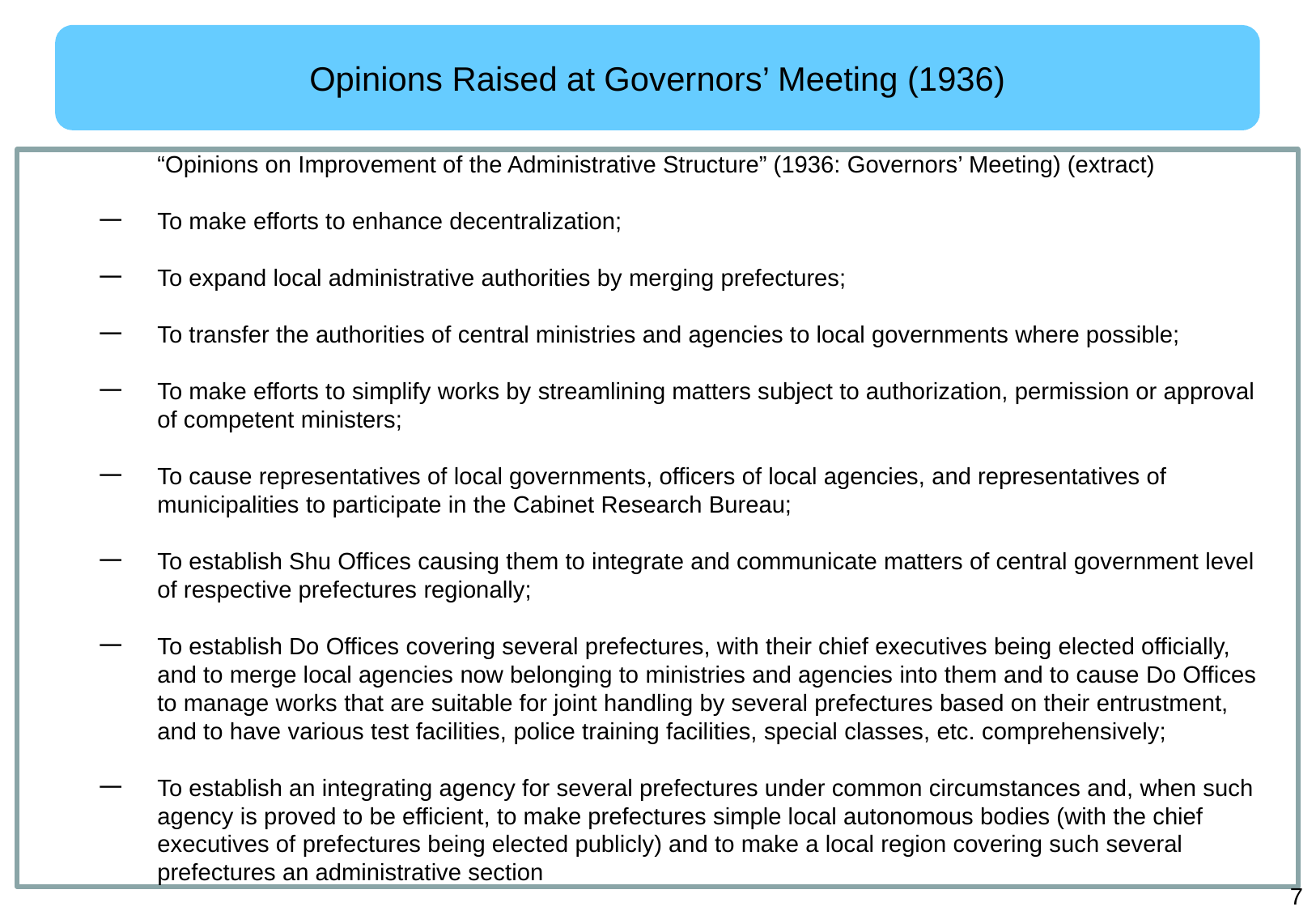

Opinions Raised at Governors’ Meeting (1936)
	“Opinions on Improvement of the Administrative Structure” (1936: Governors’ Meeting) (extract)

一	To make efforts to enhance decentralization;

一	To expand local administrative authorities by merging prefectures;

一	To transfer the authorities of central ministries and agencies to local governments where possible;

一	To make efforts to simplify works by streamlining matters subject to authorization, permission or approval of competent ministers;

一	To cause representatives of local governments, officers of local agencies, and representatives of municipalities to participate in the Cabinet Research Bureau;

一	To establish Shu Offices causing them to integrate and communicate matters of central government level of respective prefectures regionally;

一	To establish Do Offices covering several prefectures, with their chief executives being elected officially, and to merge local agencies now belonging to ministries and agencies into them and to cause Do Offices to manage works that are suitable for joint handling by several prefectures based on their entrustment, and to have various test facilities, police training facilities, special classes, etc. comprehensively;

一	To establish an integrating agency for several prefectures under common circumstances and, when such agency is proved to be efficient, to make prefectures simple local autonomous bodies (with the chief executives of prefectures being elected publicly) and to make a local region covering such several prefectures an administrative section

7